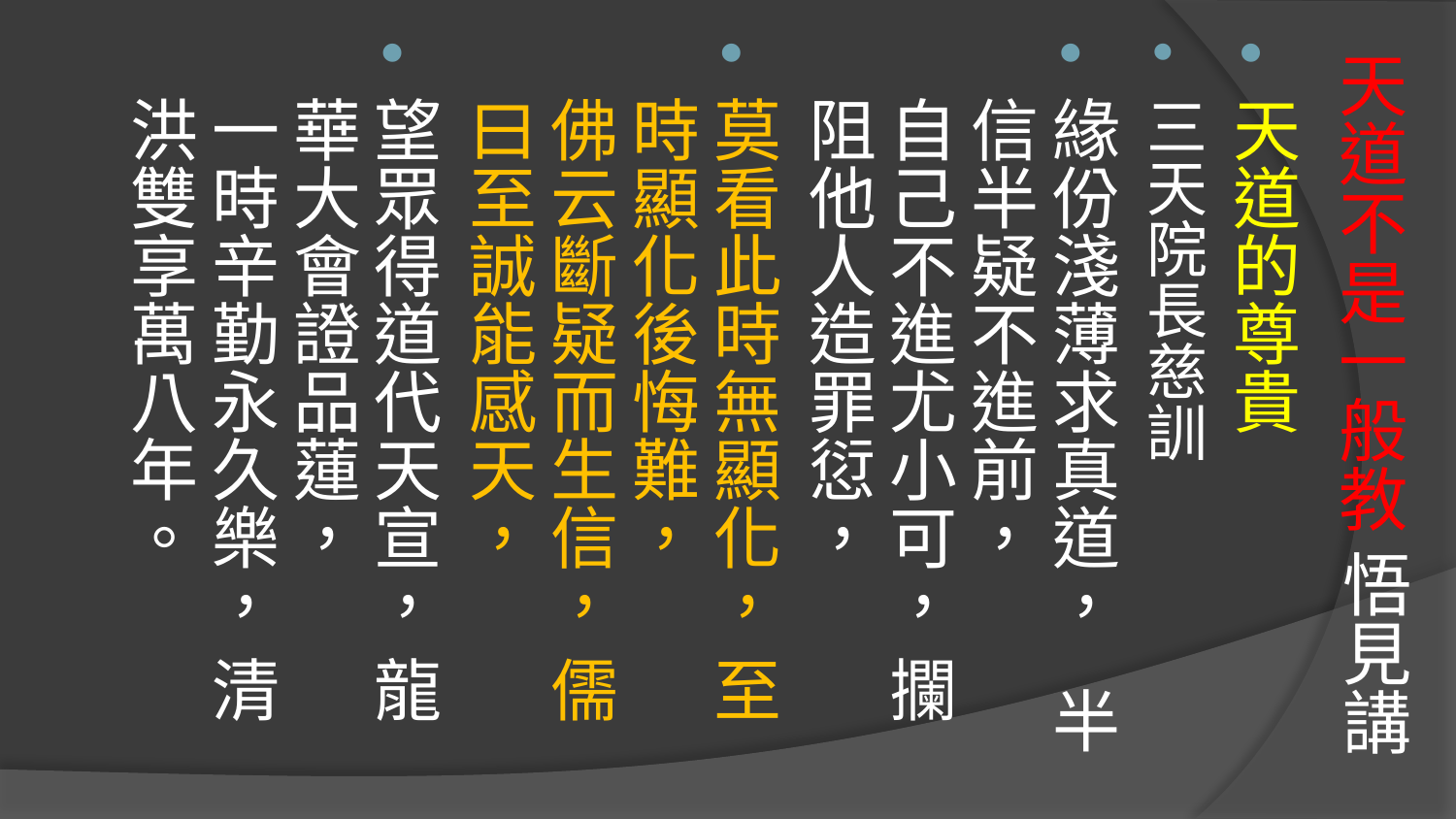

# 天道不是一般教 悟見講
天道的尊貴
三天院長慈訓
緣份淺薄求真道，   半信半疑不進前，
自己不進尤小可， 攔阻他人造罪愆，
莫看此時無顯化， 至時顯化後悔難，
佛云斷疑而生信， 儒曰至誠能感天，
望眾得道代天宣， 龍華大會證品蓮，
一時辛勤永久樂， 清洪雙享萬八年。